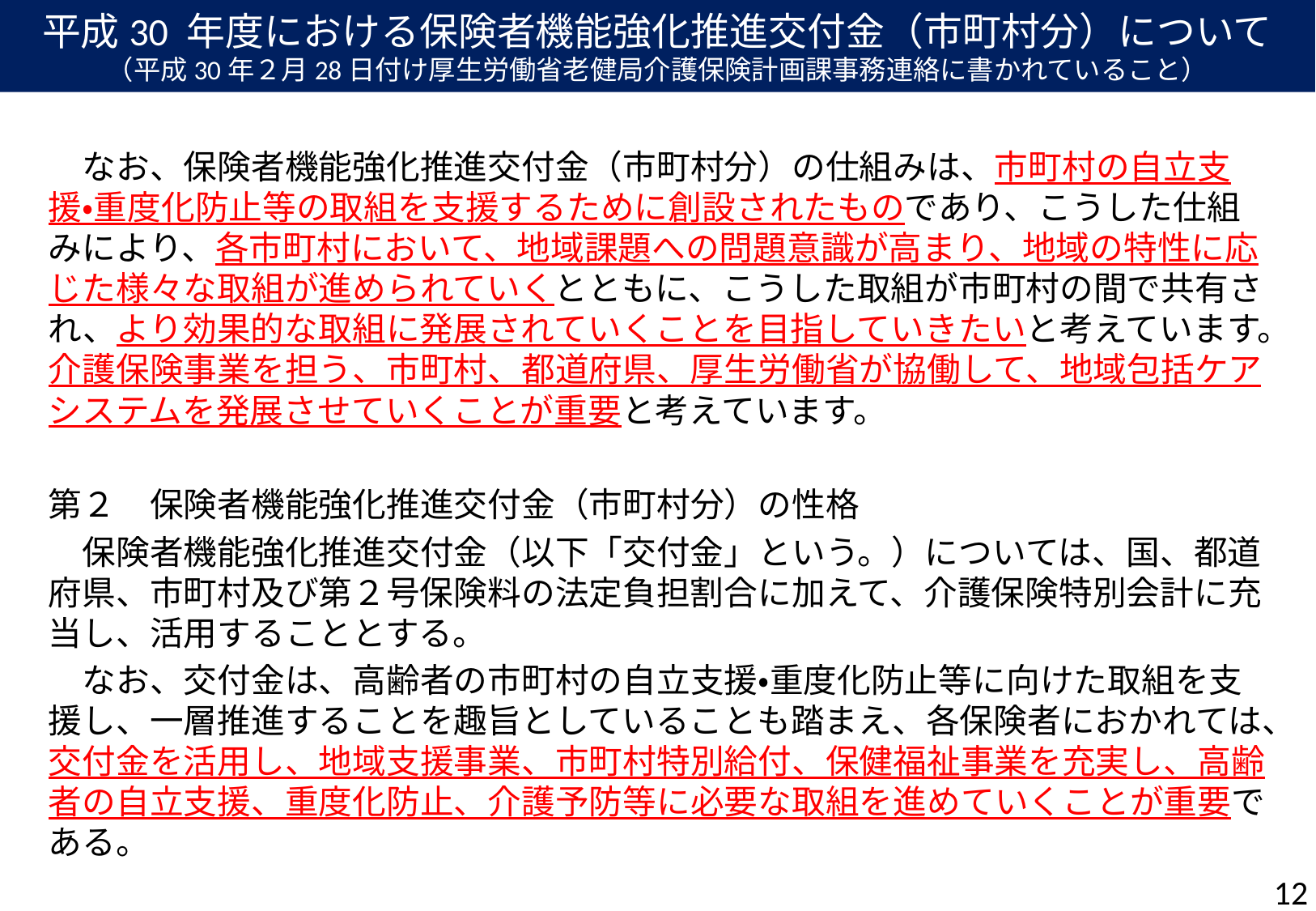

# 平成30 年度における保険者機能強化推進交付金（市町村分）について （平成30年２月28日付け厚生労働省老健局介護保険計画課事務連絡に書かれていること）
　なお、保険者機能強化推進交付金（市町村分）の仕組みは、市町村の自立支援・重度化防止等の取組を支援するために創設されたものであり、こうした仕組みにより、各市町村において、地域課題への問題意識が高まり、地域の特性に応じた様々な取組が進められていくとともに、こうした取組が市町村の間で共有され、より効果的な取組に発展されていくことを目指していきたいと考えています。介護保険事業を担う、市町村、都道府県、厚生労働省が協働して、地域包括ケアシステムを発展させていくことが重要と考えています。

第２　保険者機能強化推進交付金（市町村分）の性格
　保険者機能強化推進交付金（以下「交付金」という。）については、国、都道府県、市町村及び第２号保険料の法定負担割合に加えて、介護保険特別会計に充当し、活用することとする。
　なお、交付金は、高齢者の市町村の自立支援・重度化防止等に向けた取組を支援し、一層推進することを趣旨としていることも踏まえ、各保険者におかれては、交付金を活用し、地域支援事業、市町村特別給付、保健福祉事業を充実し、高齢者の自立支援、重度化防止、介護予防等に必要な取組を進めていくことが重要である。
12